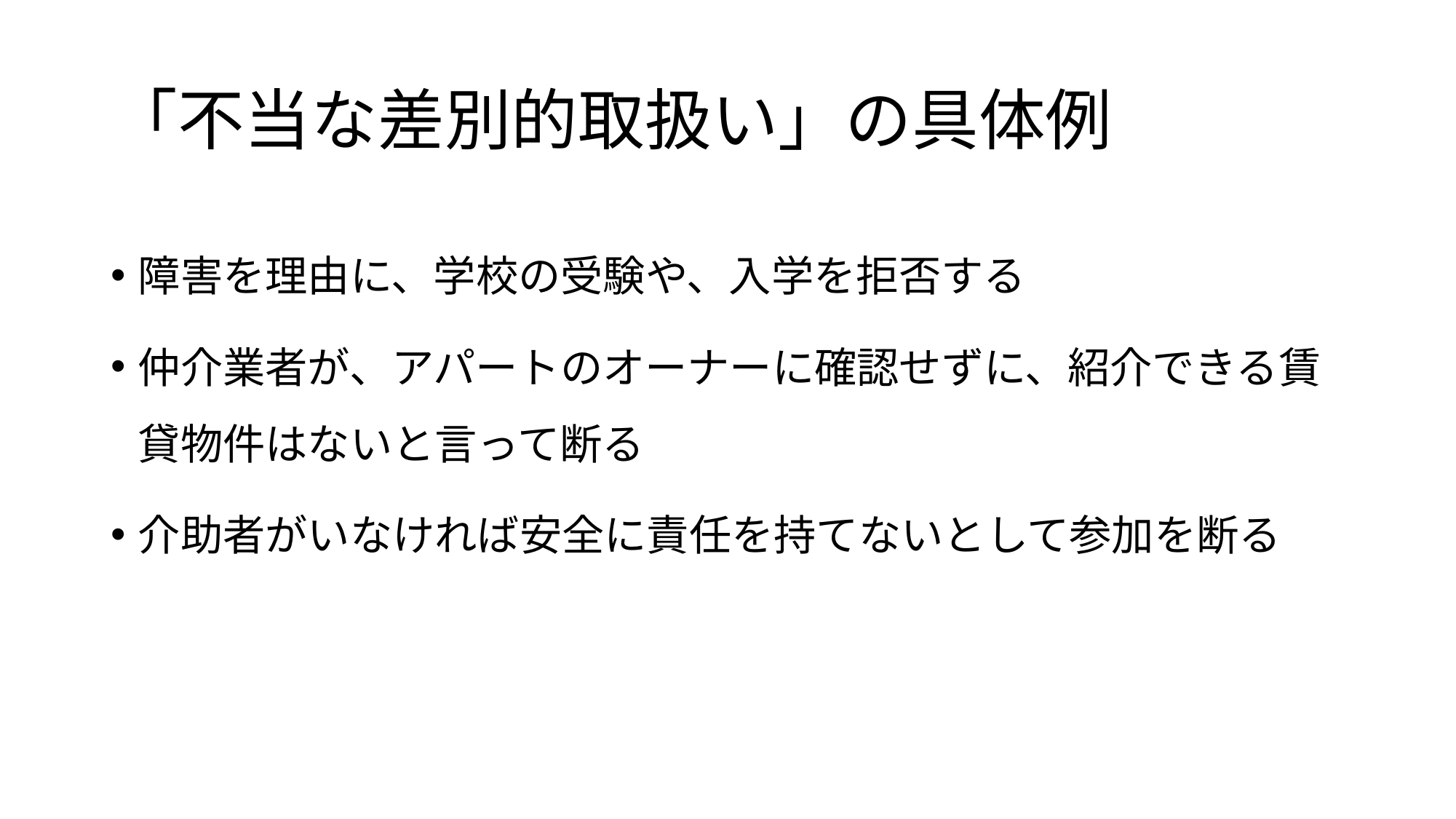

# 「不当な差別的取扱い」の具体例
障害を理由に、学校の受験や、入学を拒否する
仲介業者が、アパートのオーナーに確認せずに、紹介できる賃貸物件はないと言って断る
介助者がいなければ安全に責任を持てないとして参加を断る